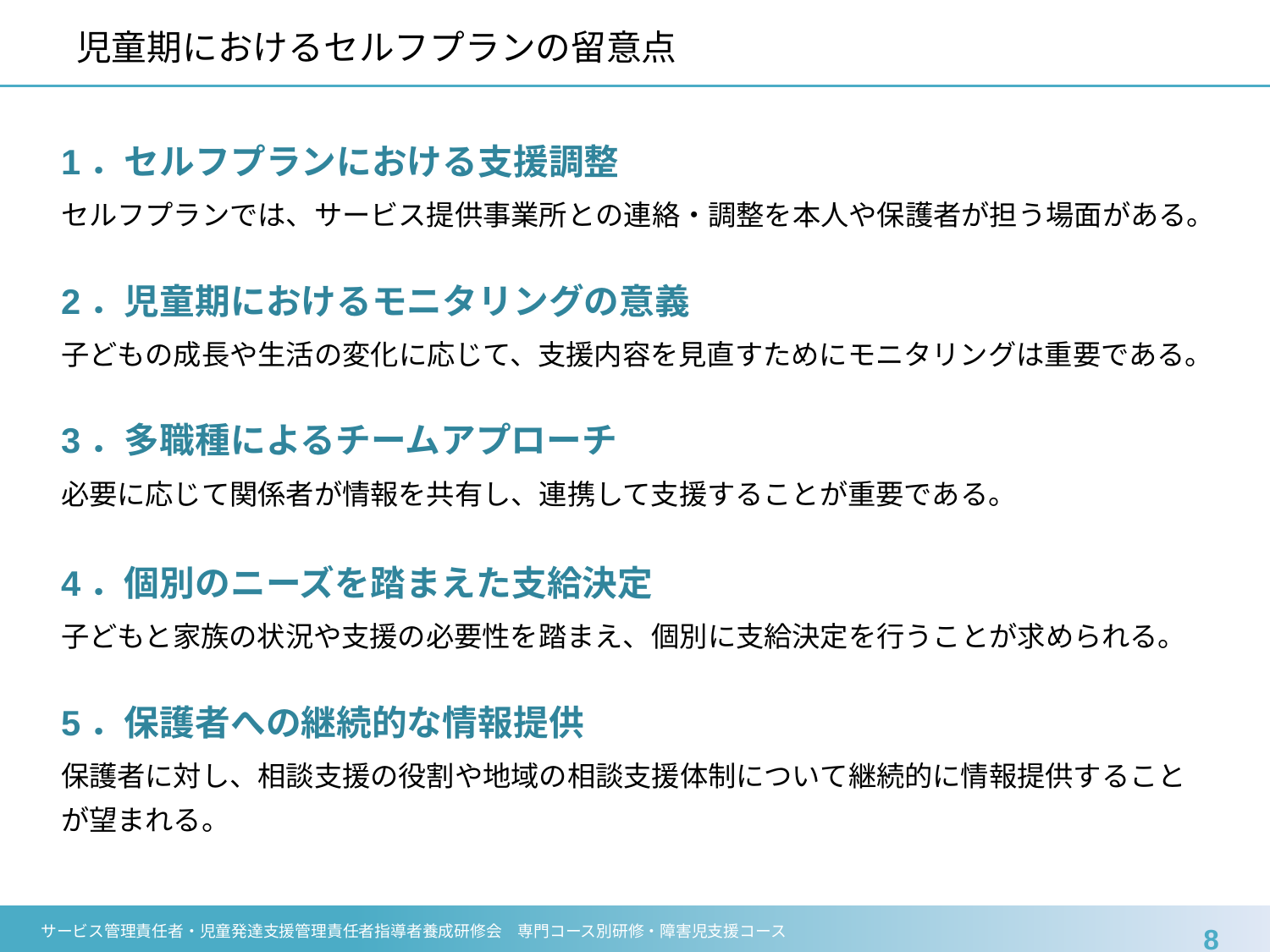

児童期におけるセルフプランの留意点
1．セルフプランにおける支援調整
セルフプランでは、サービス提供事業所との連絡・調整を本人や保護者が担う場面がある。

2．児童期におけるモニタリングの意義
子どもの成長や生活の変化に応じて、支援内容を見直すためにモニタリングは重要である。

3．多職種によるチームアプローチ
必要に応じて関係者が情報を共有し、連携して支援することが重要である。

4．個別のニーズを踏まえた支給決定
子どもと家族の状況や支援の必要性を踏まえ、個別に支給決定を行うことが求められる。

5．保護者への継続的な情報提供
保護者に対し、相談支援の役割や地域の相談支援体制について継続的に情報提供することが望まれる。